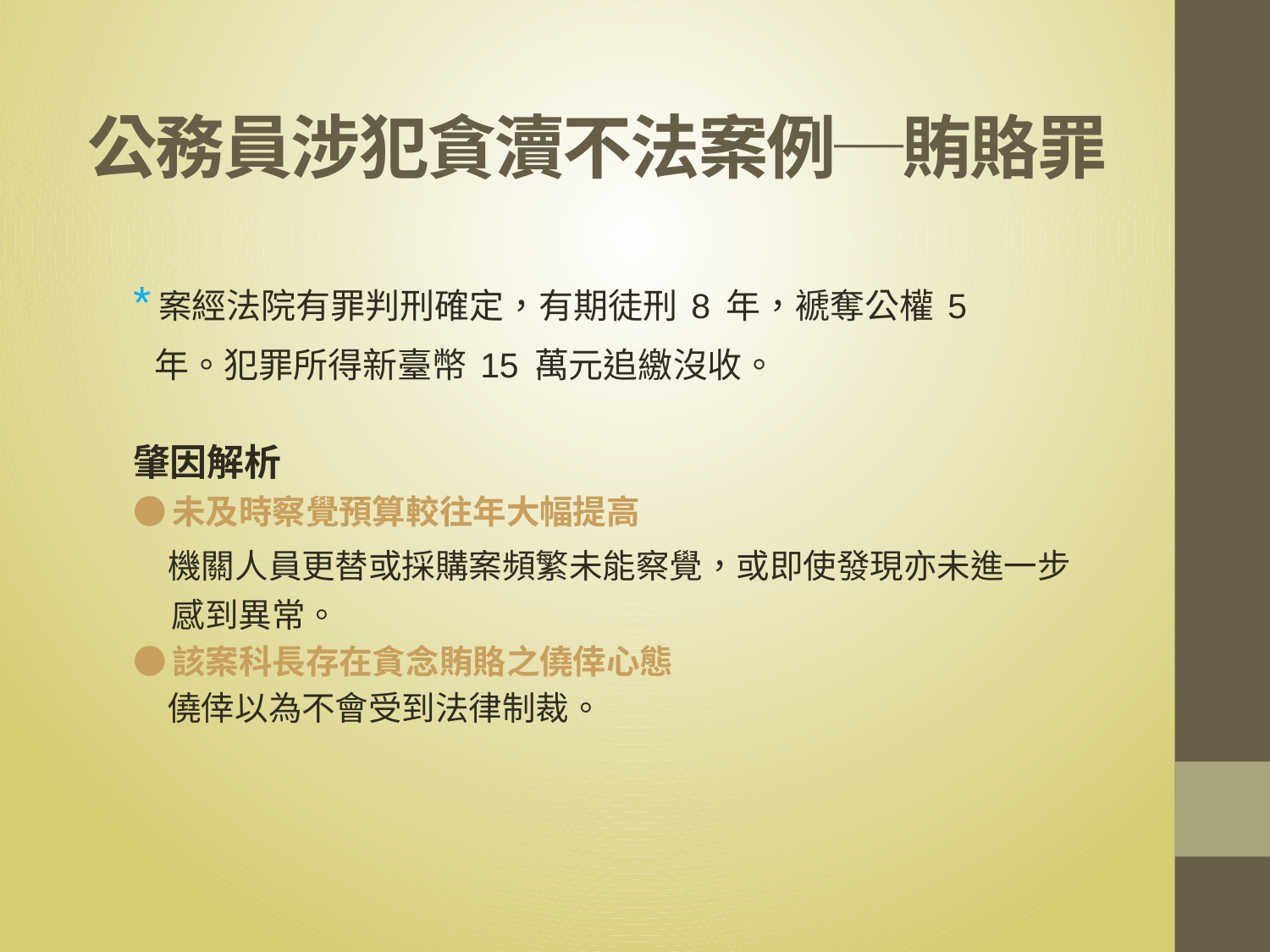

# 公務員涉犯貪瀆不法案例─賄賂罪
*案經法院有罪判刑確定，有期徒刑 8 年，褫奪公權 5
  年。犯罪所得新臺幣 15 萬元追繳沒收。

肇因解析
●未及時察覺預算較往年大幅提高
    機關人員更替或採購案頻繁未能察覺，或即使發現亦未進一步感到異常。
●該案科長存在貪念賄賂之僥倖心態
    僥倖以為不會受到法律制裁。